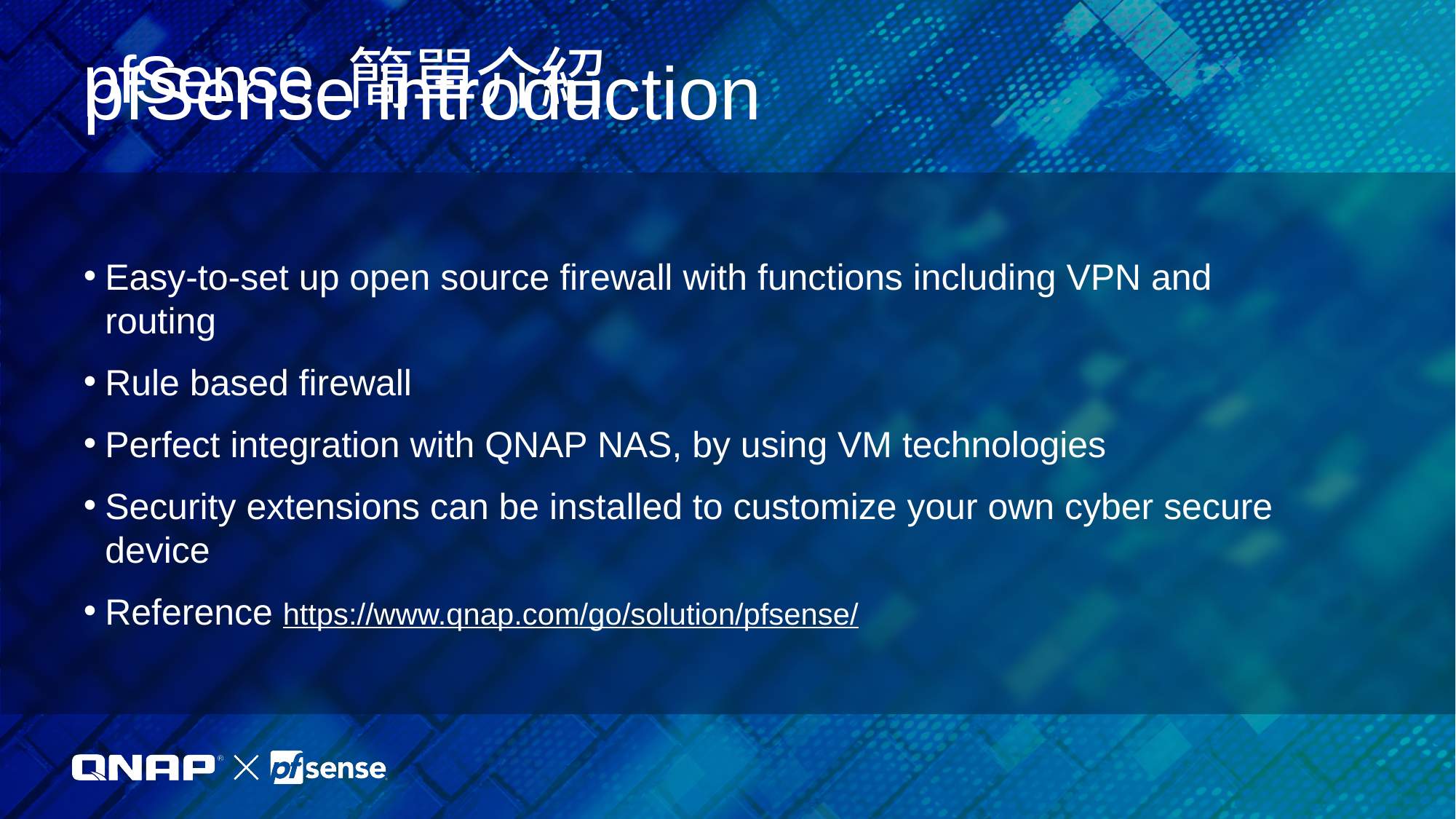

# pfSense 簡單介紹
pfSense introduction
開源軟體，可以快速建製防火牆、VPN 與路由服務
Rule based 防火牆
透過虛擬化安裝設定，能完整的與QNAP產品做結合
其他安全元件擴充例如IDS系統，自行客制以符合自身網路需求

相關參考資料
https://www.qnap.com/solution/pfsense/zh-tw/

Easy-to-set up open source firewall with functions including VPN and routing
Rule based firewall
Perfect integration with QNAP NAS, by using VM technologies
Security extensions can be installed to customize your own cyber secure device
Reference https://www.qnap.com/go/solution/pfsense/